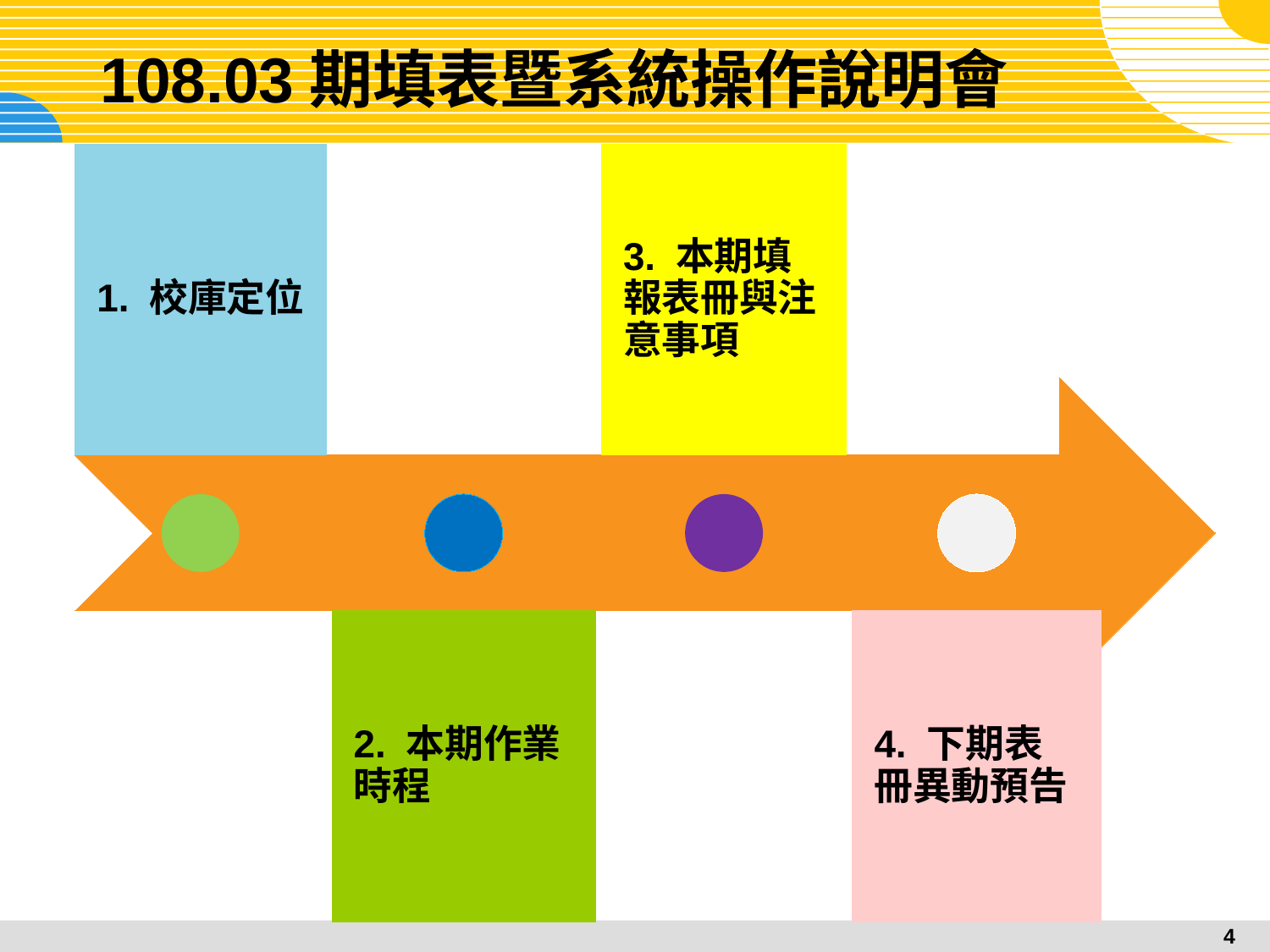

# 108.03期填表暨系統操作說明會
1. 校庫定位
2. 本期作業時程
3. 本期填報表冊與注意事項
4. 下期表冊異動預告